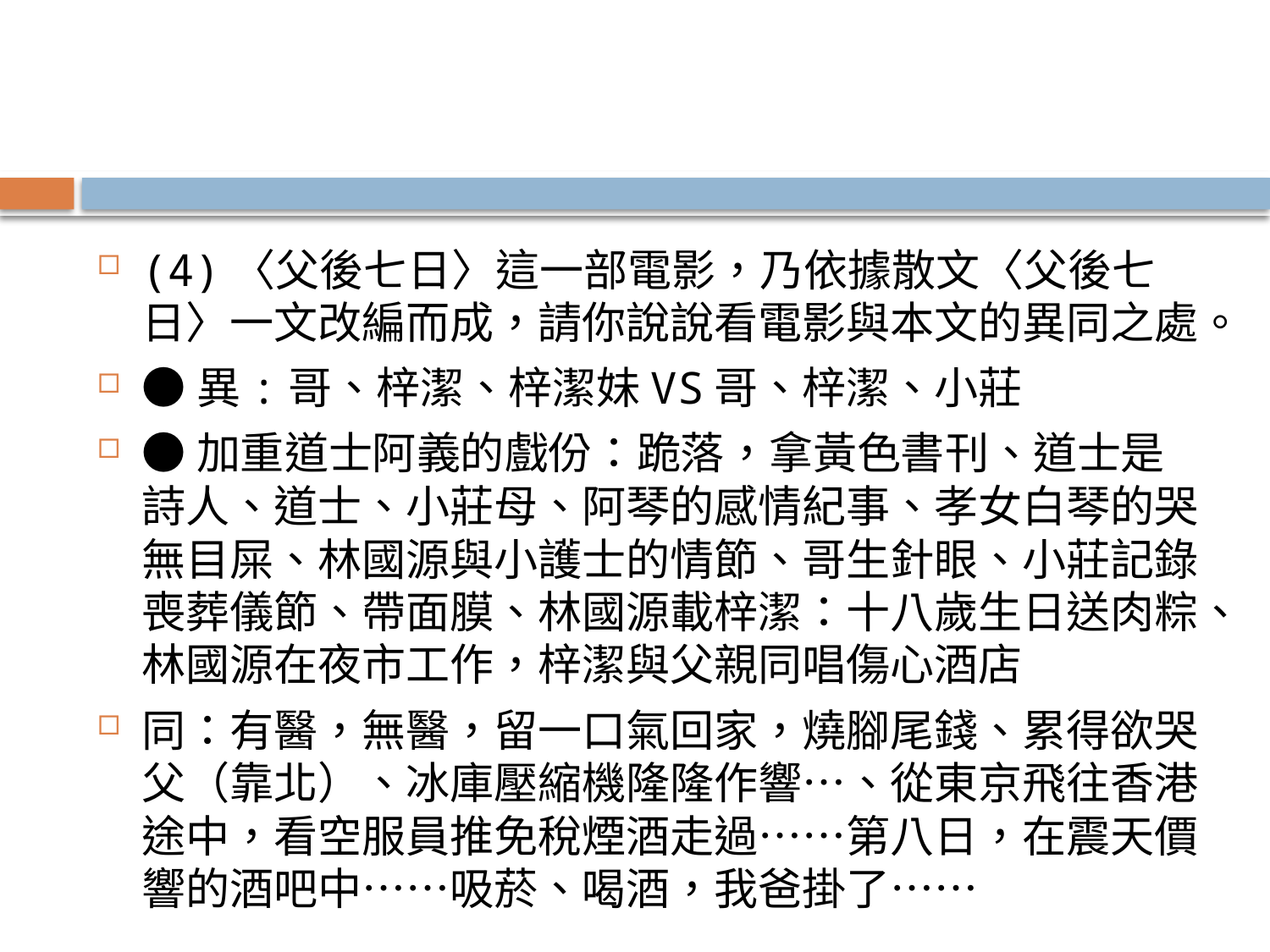

#
(4)〈父後七日〉這一部電影，乃依據散文〈父後七日〉一文改編而成，請你說說看電影與本文的異同之處。
●異:哥、梓潔、梓潔妹VS哥、梓潔、小莊
●加重道士阿義的戲份：跪落，拿黃色書刊、道士是詩人、道士、小莊母、阿琴的感情紀事、孝女白琴的哭無目屎、林國源與小護士的情節、哥生針眼、小莊記錄喪葬儀節、帶面膜、林國源載梓潔：十八歲生日送肉粽、林國源在夜市工作，梓潔與父親同唱傷心酒店
同：有醫，無醫，留一口氣回家，燒腳尾錢、累得欲哭父（靠北）、冰庫壓縮機隆隆作響⋯、從東京飛往香港途中，看空服員推免稅煙酒走過⋯⋯第八日，在震天價響的酒吧中⋯⋯吸菸、喝酒，我爸掛了⋯⋯